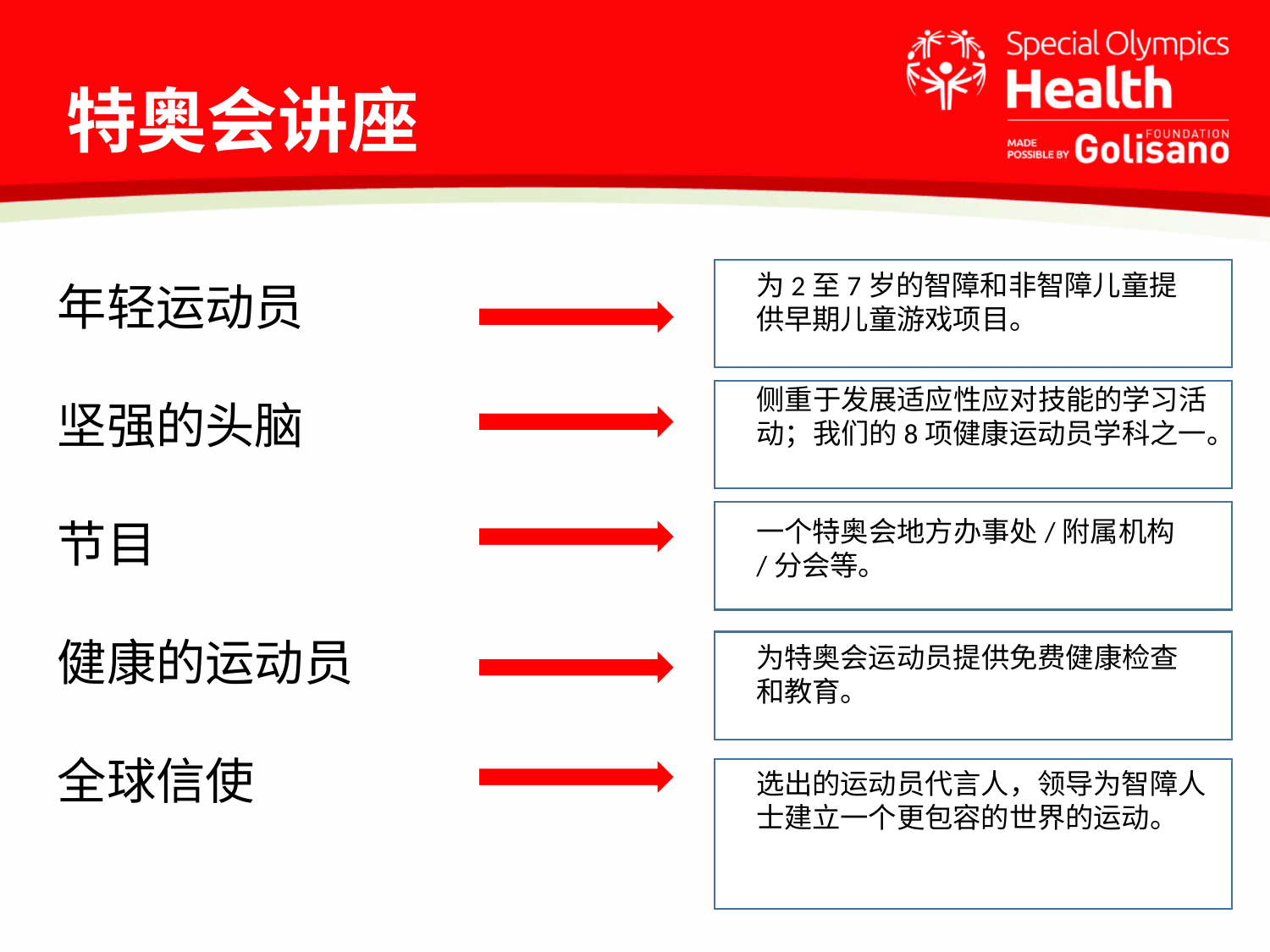

# 特奥会讲座

为2至7岁的智障和非智障儿童提供早期儿童游戏项目。
年轻运动员

坚强的头脑

节目

健康的运动员

全球信使

侧重于发展适应性应对技能的学习活动；我们的8项健康运动员学科之一。

一个特奥会地方办事处/附属机构/分会等。

为特奥会运动员提供免费健康检查和教育。

选出的运动员代言人，领导为智障人士建立一个更包容的世界的运动。